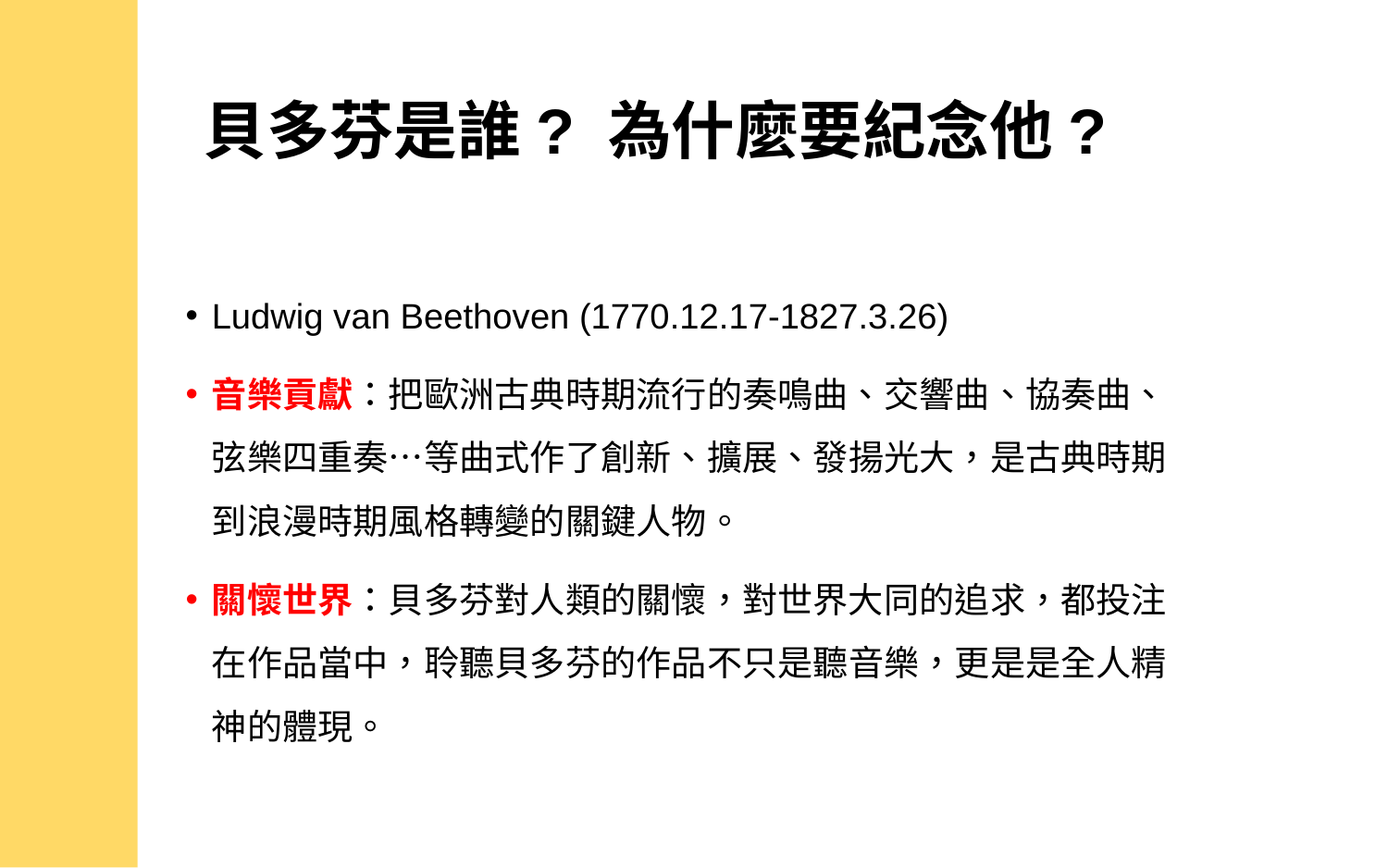

# 貝多芬是誰? 為什麼要紀念他?
Ludwig van Beethoven (1770.12.17-1827.3.26)
音樂貢獻：把歐洲古典時期流行的奏鳴曲、交響曲、協奏曲、弦樂四重奏…等曲式作了創新、擴展、發揚光大，是古典時期到浪漫時期風格轉變的關鍵人物。
關懷世界：貝多芬對人類的關懷，對世界大同的追求，都投注在作品當中，聆聽貝多芬的作品不只是聽音樂，更是是全人精神的體現。